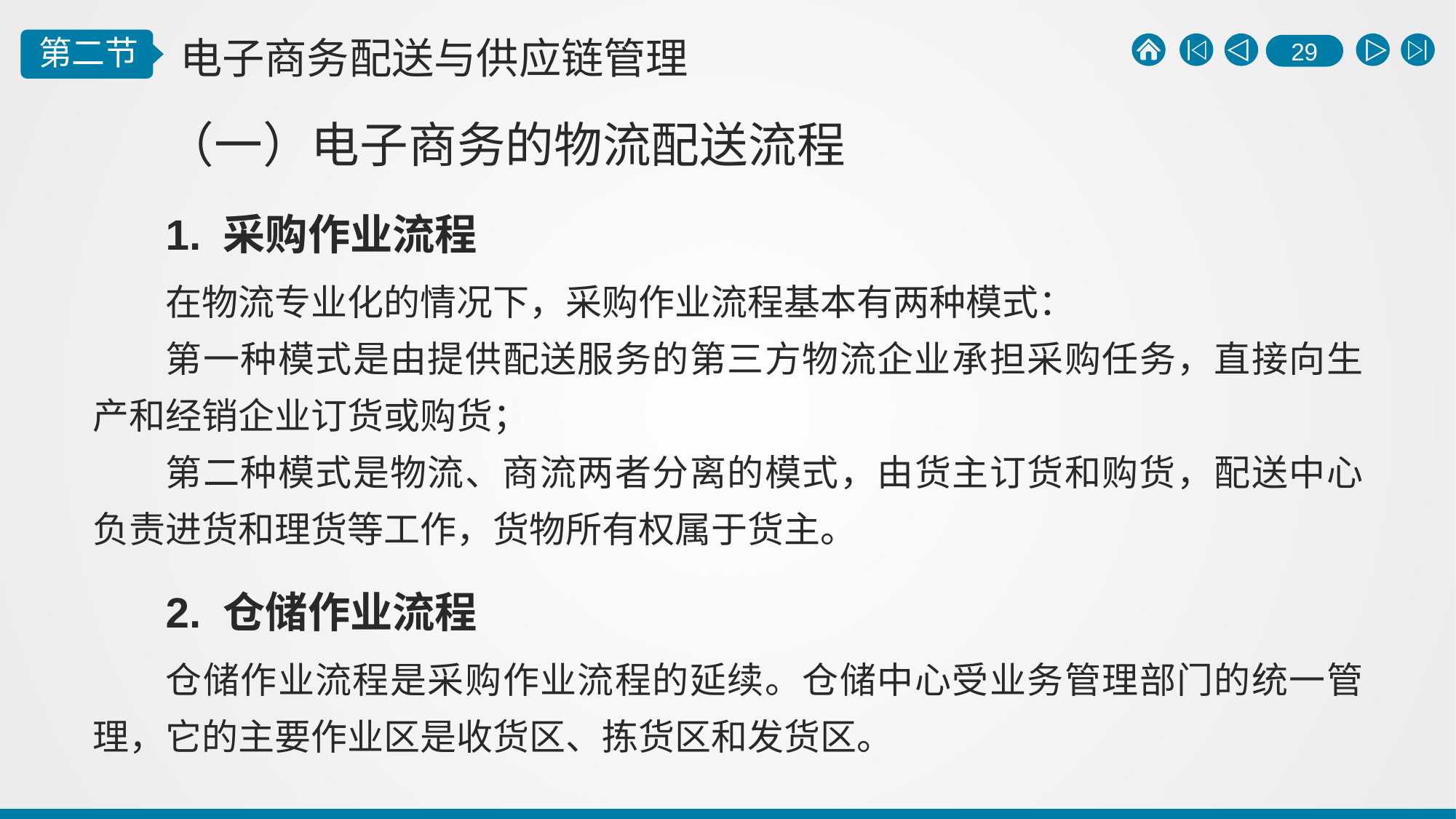

（一）电子商务的物流配送流程
1. 采购作业流程
在物流专业化的情况下，采购作业流程基本有两种模式：
第一种模式是由提供配送服务的第三方物流企业承担采购任务，直接向生产和经销企业订货或购货；
第二种模式是物流、商流两者分离的模式，由货主订货和购货，配送中心负责进货和理货等工作，货物所有权属于货主。
2. 仓储作业流程
仓储作业流程是采购作业流程的延续。仓储中心受业务管理部门的统一管理，它的主要作业区是收货区、拣货区和发货区。